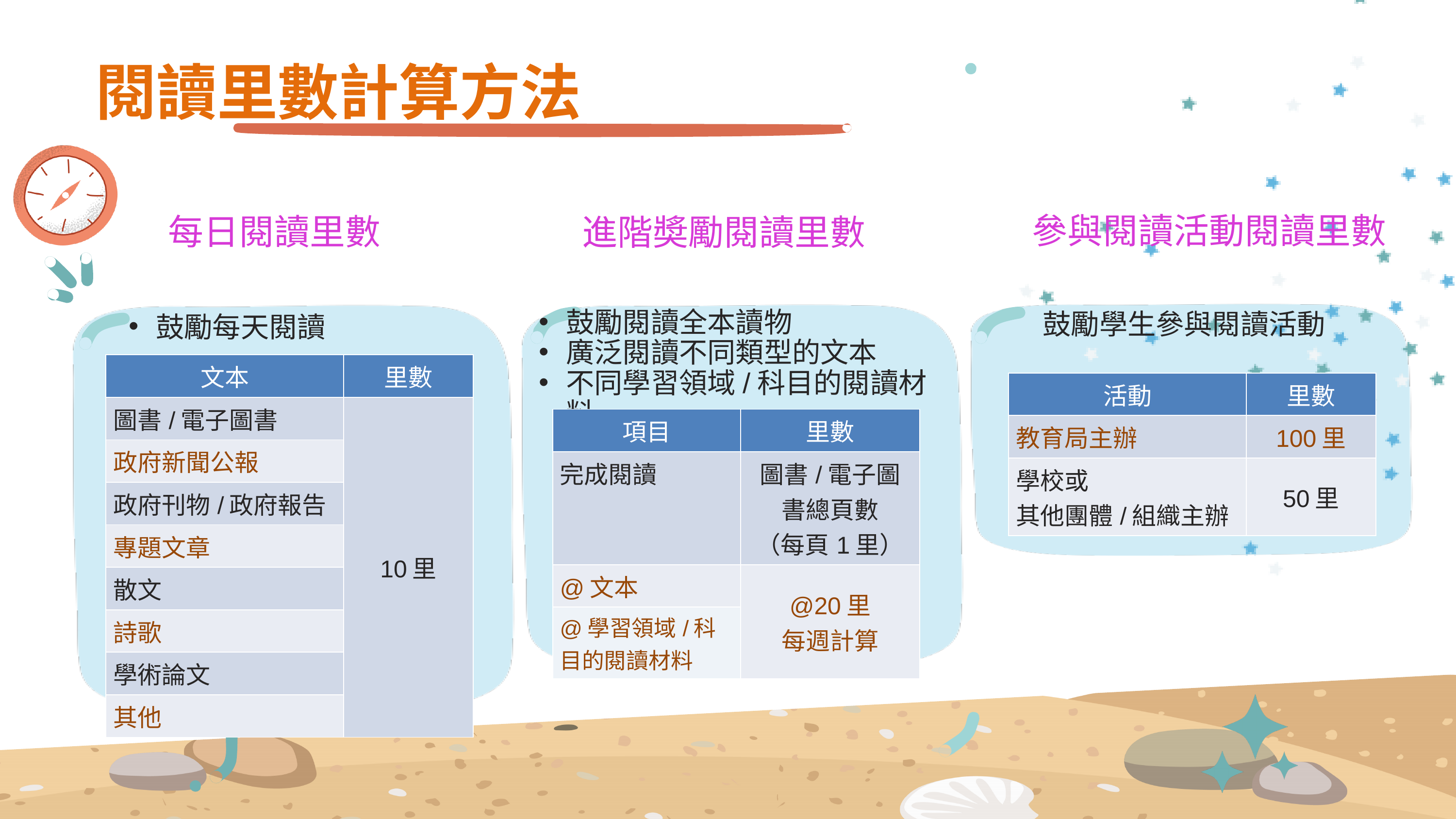

閱讀里數計算方法

參與閱讀活動閱讀里數
每日閱讀里數
進階奬勵閱讀里數

鼓勵閱讀全本讀物
廣泛閱讀不同類型的文本
不同學習領域/科目的閱讀材料
鼓勵學生參與閱讀活動

鼓勵每天閱讀
| 文本 | 里數 |
| --- | --- |
| 圖書/電子圖書 | 10里 |
| 政府新聞公報 |  |
| 政府刊物/政府報告 |  |
| 專題文章 |  |
| 散文 |  |
| 詩歌 |  |
| 學術論文 |  |
| 其他 |  |
| 活動 | 里數 |
| --- | --- |
| 教育局主辦 | 100里 |
| 學校或 其他團體/組織主辦 | 50里 |
| 項目 | 里數 |
| --- | --- |
| 完成閱讀 | 圖書/電子圖書總頁數 （每頁1里） |
| @文本 | @20里 每週計算 |
| @學習領域/科目的閱讀材料 |  |